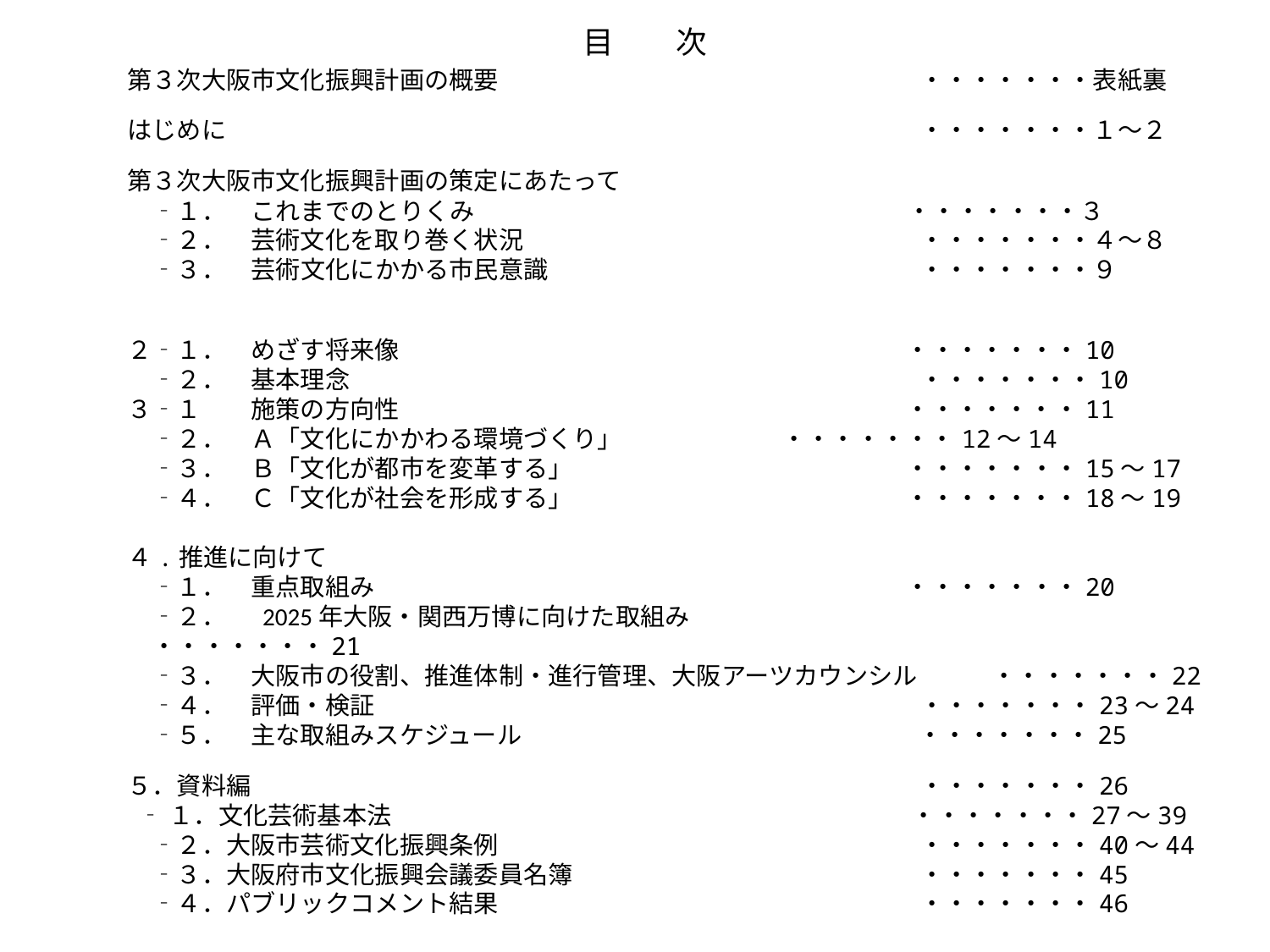

# 目　　次
第３次大阪市文化振興計画の概要　　　　　　　　　　　　　　　　　・・・・・・・表紙裏

はじめに　　　　　　　　　　　　　　　　　　　　　　　　　　　　・・・・・・・１～２

第３次大阪市文化振興計画の策定にあたって
　‐１．　これまでのとりくみ　　　　　　　　　　　　　　　  　　・・・・・・・３
　‐２．　芸術文化を取り巻く状況　　　　　　　　　　　　　　　　・・・・・・・４～８
　‐３．　芸術文化にかかる市民意識　　　　　　　　　　　　　　　・・・・・・・９

２‐１．　めざす将来像　　　　　　　　　　　　　　　　　　  　　・・・・・・・10
　‐２．　基本理念　　　　　　　　　　　　　　　　　　　　　　　・・・・・・・10
３‐１　　施策の方向性　　　　　　　　　　　　　　　　　　 　　 ・・・・・・・11
　‐２．　Ａ「文化にかかわる環境づくり」                    　　・・・・・・・12～14
　‐３．　Ｂ「文化が都市を変革する」　　　　　　　　　　　  　　・・・・・・・15～17
　‐４．　Ｃ「文化が社会を形成する」　　　　　　　　　　　 　　 ・・・・・・・18～19

４.推進に向けて
　‐１．　重点取組み　　　　　　　　　　　　　　　　　　　  　　・・・・・・・20
　‐２．　 2025年大阪・関西万博に向けた取組み　　　　　　　　　　　　　　　　・・・・・・・21
　‐３．　大阪市の役割、推進体制・進行管理、大阪アーツカウンシル　　　・・・・・・・22
　‐４．　評価・検証　　　　　　　　　　　　　　　　　　　　　　・・・・・・・23～24
　‐５．　主な取組みスケジュール　　　　　　　　　　　　　　　　・・・・・・・25

５．資料編　　　　　　　　　　　　　　　　　　　　　　　　　　　・・・・・・・26
  ‐１．文化芸術基本法　　　　　　　　　　　　　　　　　　　　　・・・・・・・27～39
　‐２．大阪市芸術文化振興条例　　　　　　　　　　　　　　　　　・・・・・・・40～44
　‐３．大阪府市文化振興会議委員名簿　　　　　　　　　　　　　　・・・・・・・45
　‐４．パブリックコメント結果　　　　　　　　　　　　　　　　　・・・・・・・46